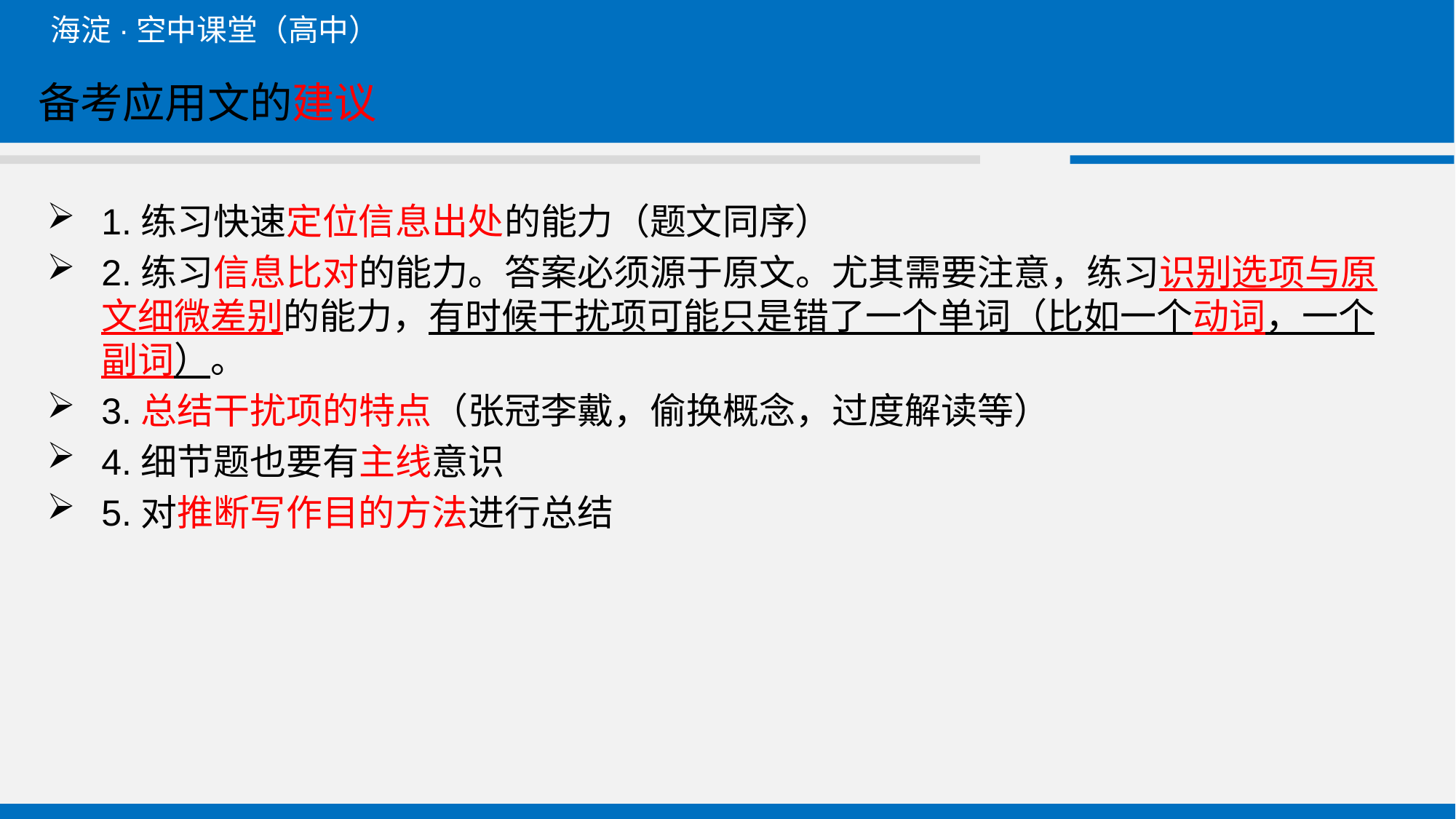

# 备考应用文的建议
1.练习快速定位信息出处的能力（题文同序）
2.练习信息比对的能力。答案必须源于原文。尤其需要注意，练习识别选项与原文细微差别的能力，有时候干扰项可能只是错了一个单词（比如一个动词，一个副词）。
3.总结干扰项的特点（张冠李戴，偷换概念，过度解读等）
4.细节题也要有主线意识
5.对推断写作目的方法进行总结